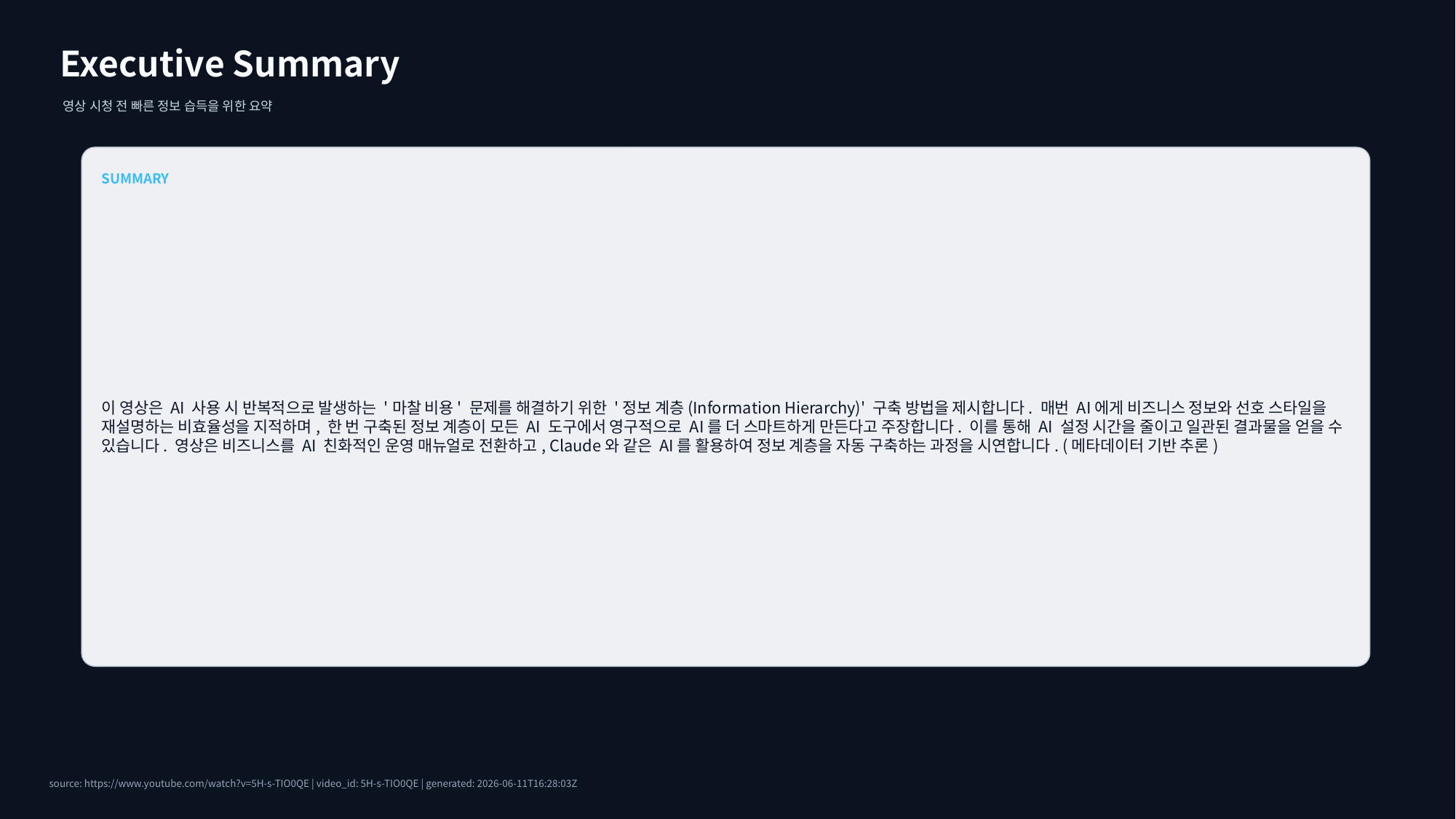

Executive Summary
영상 시청 전 빠른 정보 습득을 위한 요약

SUMMARY
이 영상은 AI 사용 시 반복적으로 발생하는 '마찰 비용' 문제를 해결하기 위한 '정보 계층(Information Hierarchy)' 구축 방법을 제시합니다. 매번 AI에게 비즈니스 정보와 선호 스타일을 재설명하는 비효율성을 지적하며, 한 번 구축된 정보 계층이 모든 AI 도구에서 영구적으로 AI를 더 스마트하게 만든다고 주장합니다. 이를 통해 AI 설정 시간을 줄이고 일관된 결과물을 얻을 수 있습니다. 영상은 비즈니스를 AI 친화적인 운영 매뉴얼로 전환하고, Claude와 같은 AI를 활용하여 정보 계층을 자동 구축하는 과정을 시연합니다. (메타데이터 기반 추론)
source: https://www.youtube.com/watch?v=5H-s-TIO0QE | video_id: 5H-s-TIO0QE | generated: 2026-06-11T16:28:03Z